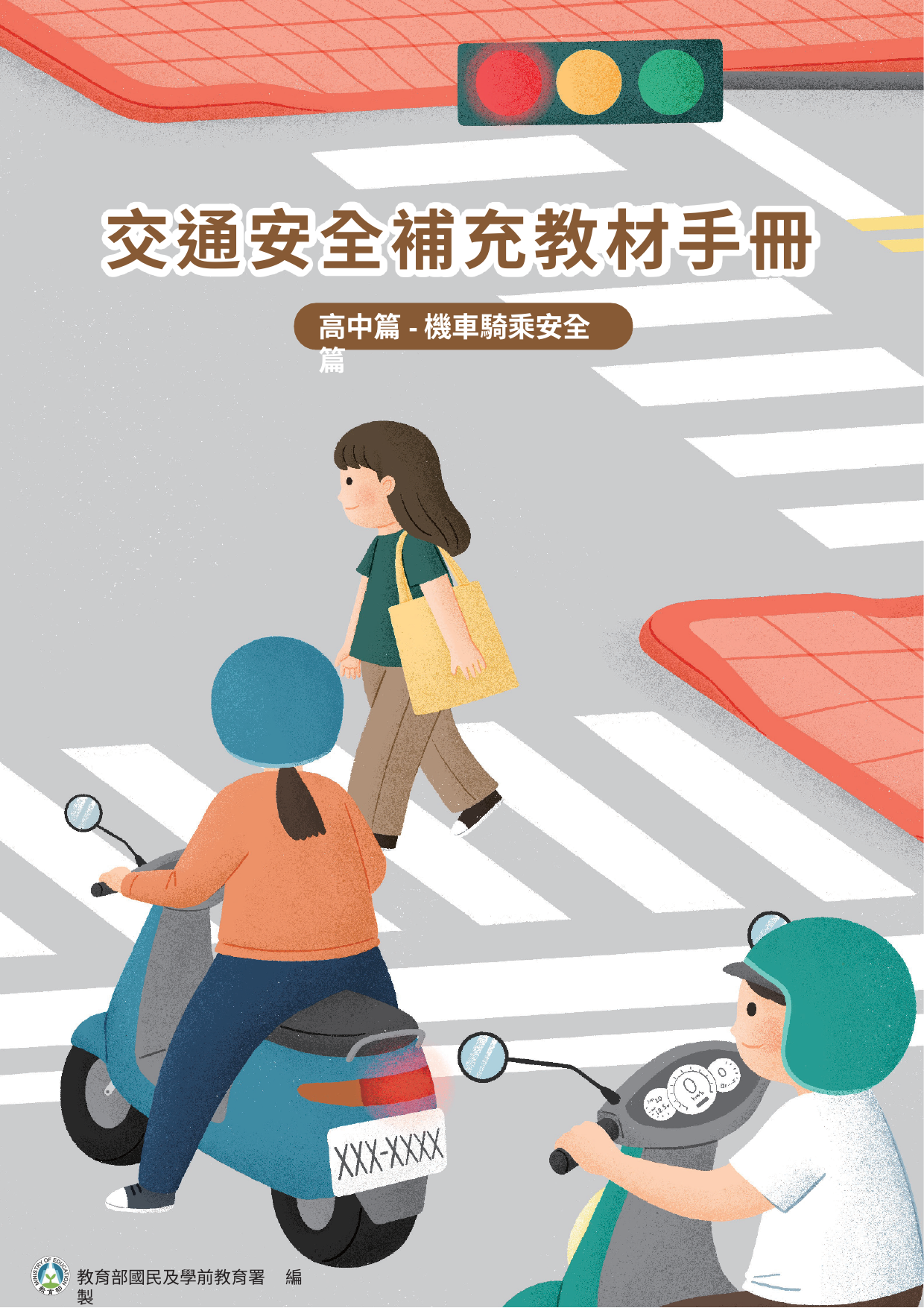

# 交通安全補充教材手冊
高中篇-機車騎乘安全篇

教育部國民及學前教育署	編製